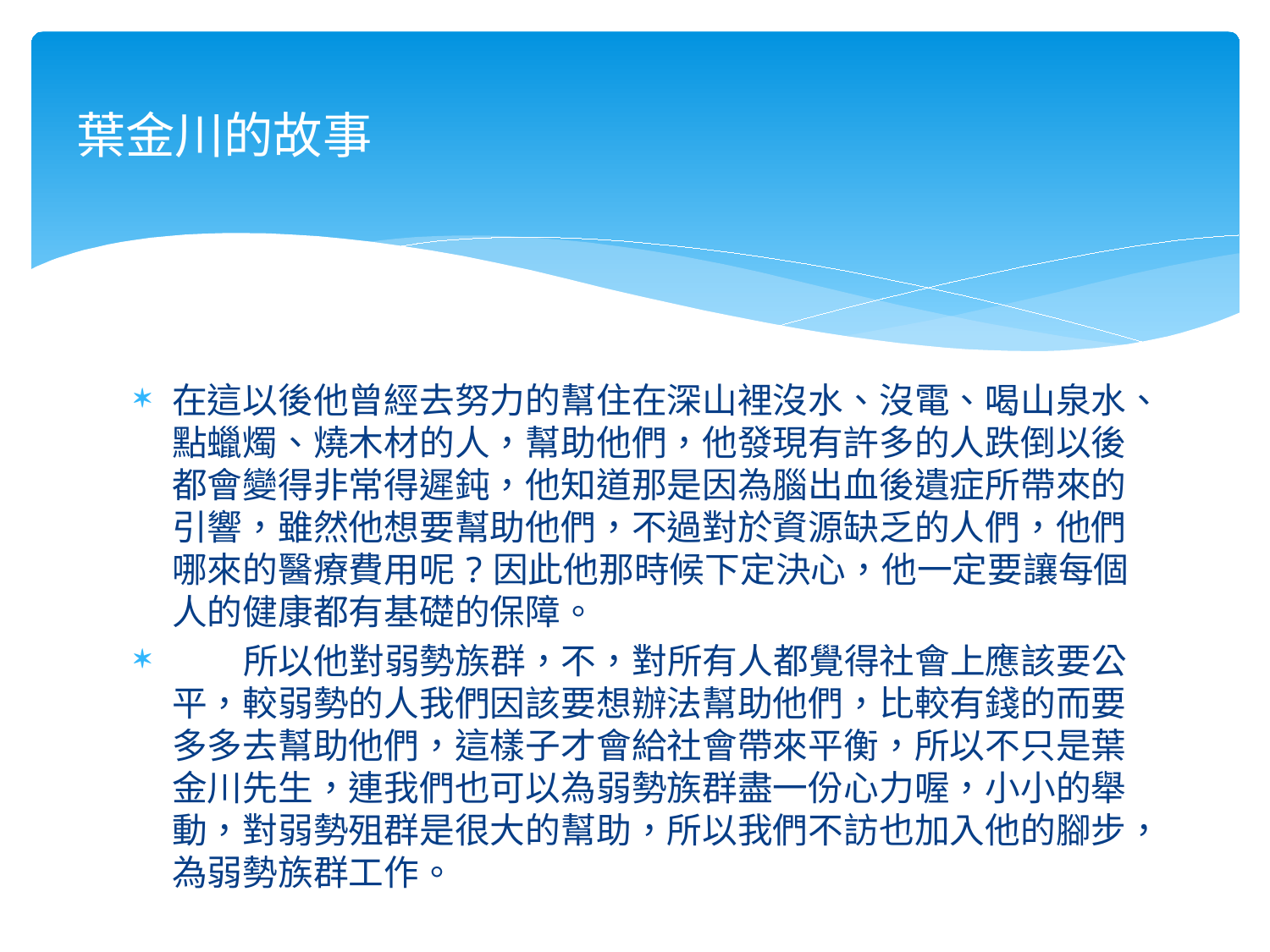

# 葉金川的故事
在這以後他曾經去努力的幫住在深山裡沒水、沒電、喝山泉水、點蠟燭、燒木材的人，幫助他們，他發現有許多的人跌倒以後都會變得非常得遲鈍，他知道那是因為腦出血後遺症所帶來的引響，雖然他想要幫助他們，不過對於資源缺乏的人們，他們哪來的醫療費用呢?因此他那時候下定決心，他一定要讓每個人的健康都有基礎的保障。
        所以他對弱勢族群，不，對所有人都覺得社會上應該要公平，較弱勢的人我們因該要想辦法幫助他們，比較有錢的而要多多去幫助他們，這樣子才會給社會帶來平衡，所以不只是葉金川先生，連我們也可以為弱勢族群盡一份心力喔，小小的舉動，對弱勢殂群是很大的幫助，所以我們不訪也加入他的腳步，為弱勢族群工作。